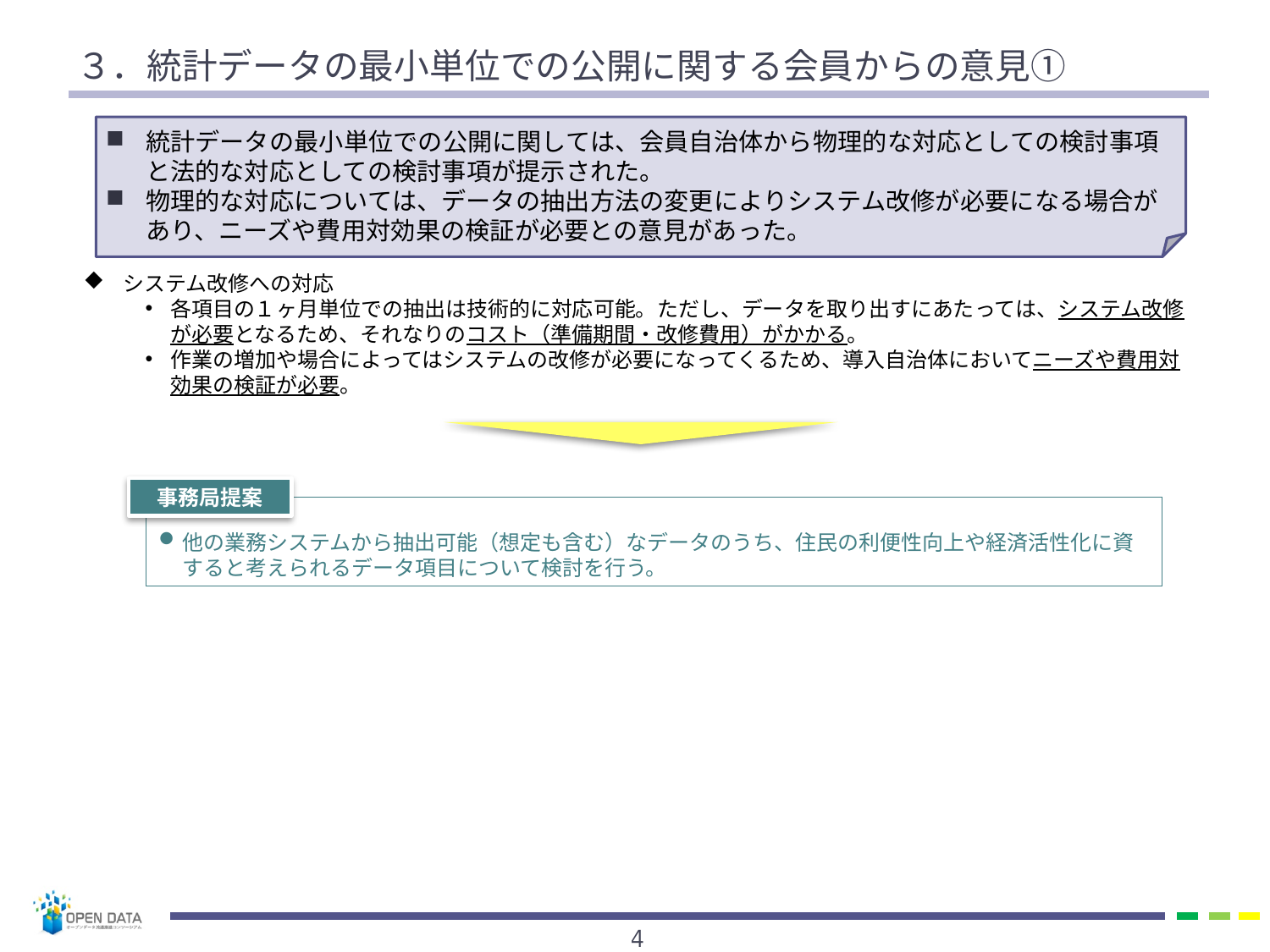

# ３．統計データの最小単位での公開に関する会員からの意見①
統計データの最小単位での公開に関しては、会員自治体から物理的な対応としての検討事項と法的な対応としての検討事項が提示された。
物理的な対応については、データの抽出方法の変更によりシステム改修が必要になる場合があり、ニーズや費用対効果の検証が必要との意見があった。
システム改修への対応
各項目の１ヶ月単位での抽出は技術的に対応可能。ただし、データを取り出すにあたっては、システム改修が必要となるため、それなりのコスト（準備期間・改修費用）がかかる。
作業の増加や場合によってはシステムの改修が必要になってくるため、導入自治体においてニーズや費用対効果の検証が必要。

事務局提案

他の業務システムから抽出可能（想定も含む）なデータのうち、住民の利便性向上や経済活性化に資すると考えられるデータ項目について検討を行う。
4